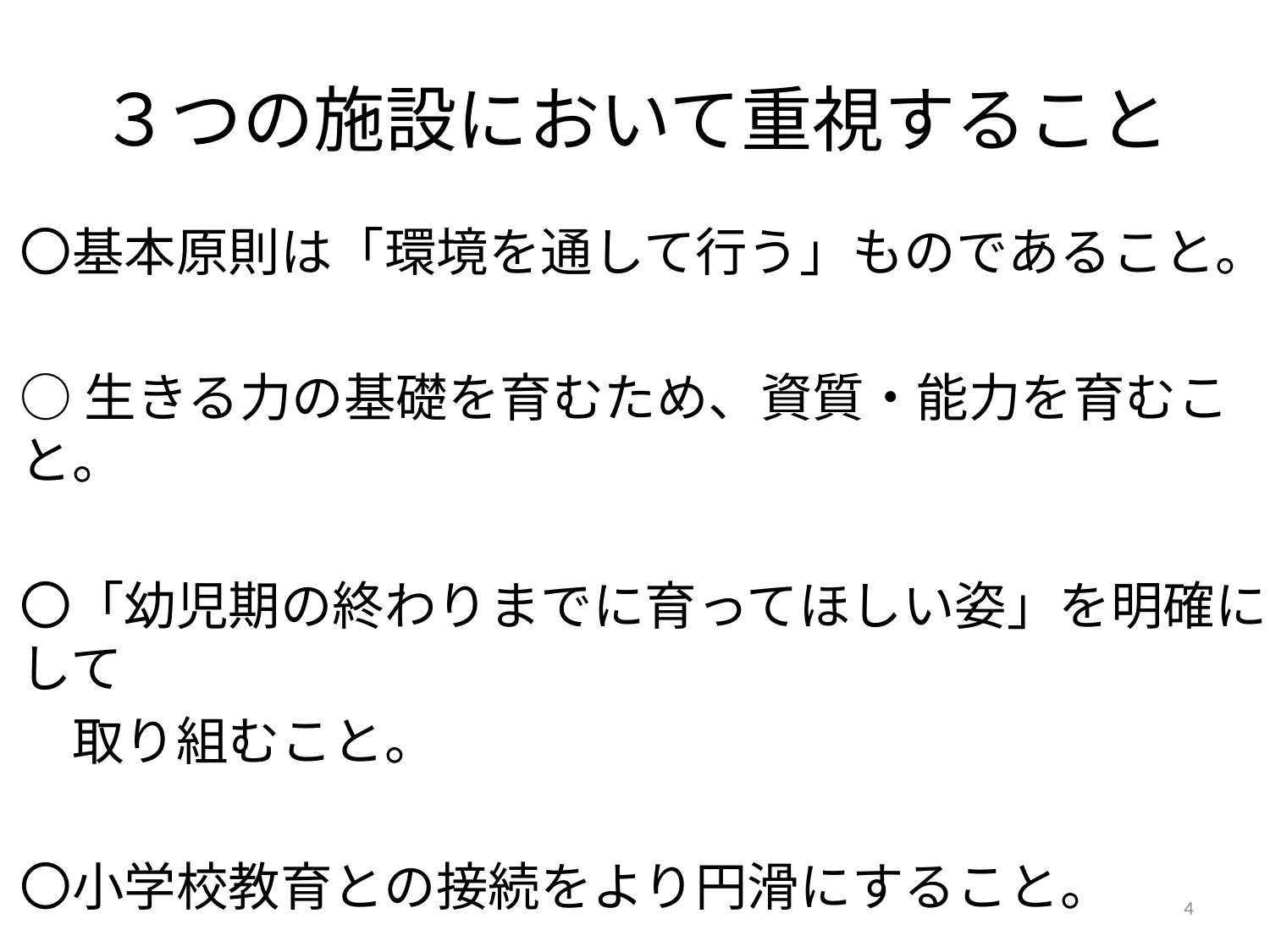

# ３つの施設において重視すること
〇基本原則は「環境を通して行う」ものであること。

○生きる力の基礎を育むため、資質・能力を育むこと。

〇「幼児期の終わりまでに育ってほしい姿」を明確にして
　取り組むこと。

〇小学校教育との接続をより円滑にすること。
4